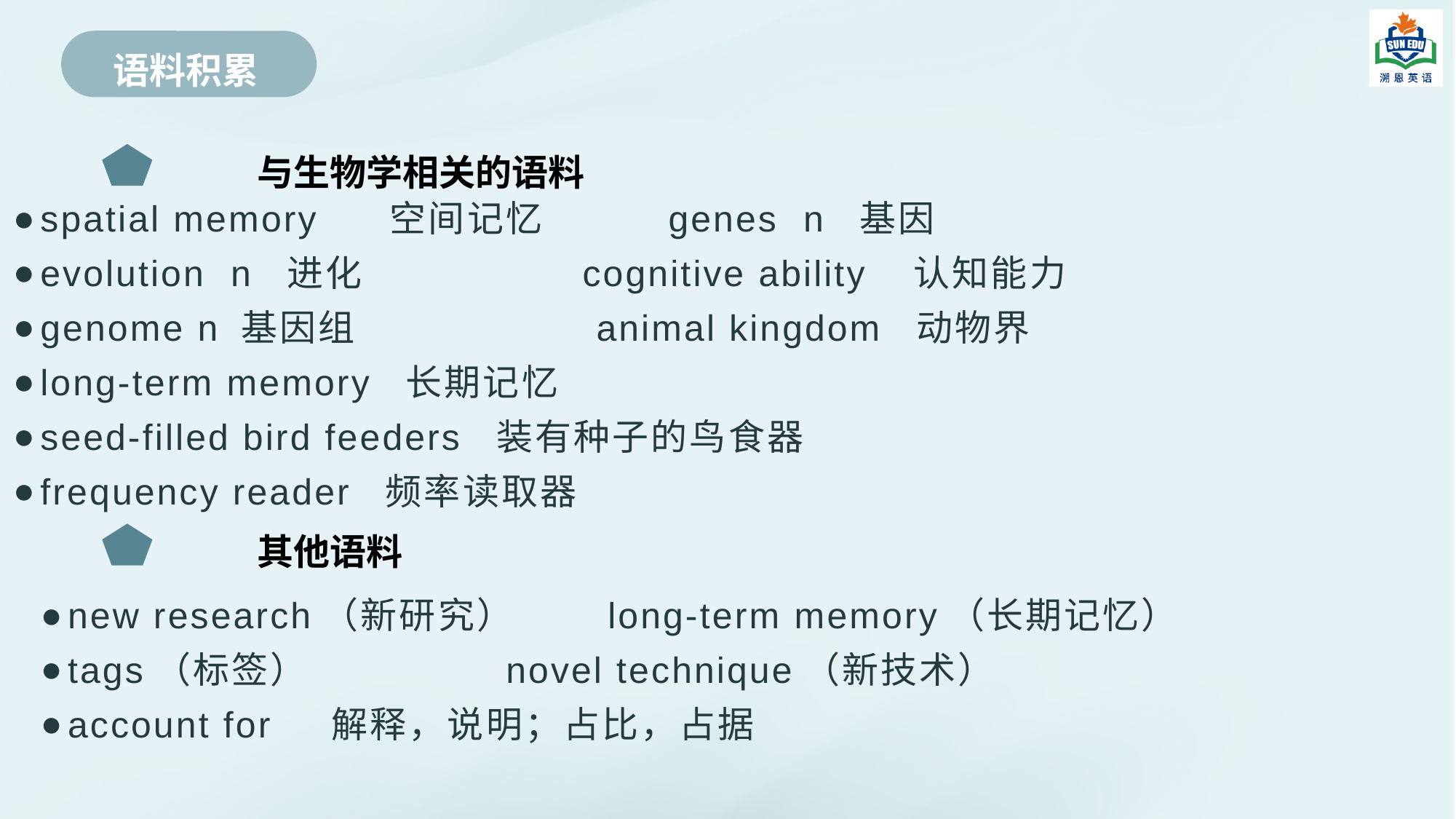

语料积累
#

与生物学相关的语料
spatial memory     空间记忆           genes  n  基因
evolution  n  进化                    cognitive ability   认知能力
genome n 基因组                      animal kingdom  动物界
long-term memory  长期记忆
seed-filled bird feeders  装有种子的鸟食器
frequency reader  频率读取器

其他语料
new research（新研究）        long-term memory（长期记忆）
tags（标签）                  novel technique（新技术）
account for    解释，说明；占比，占据